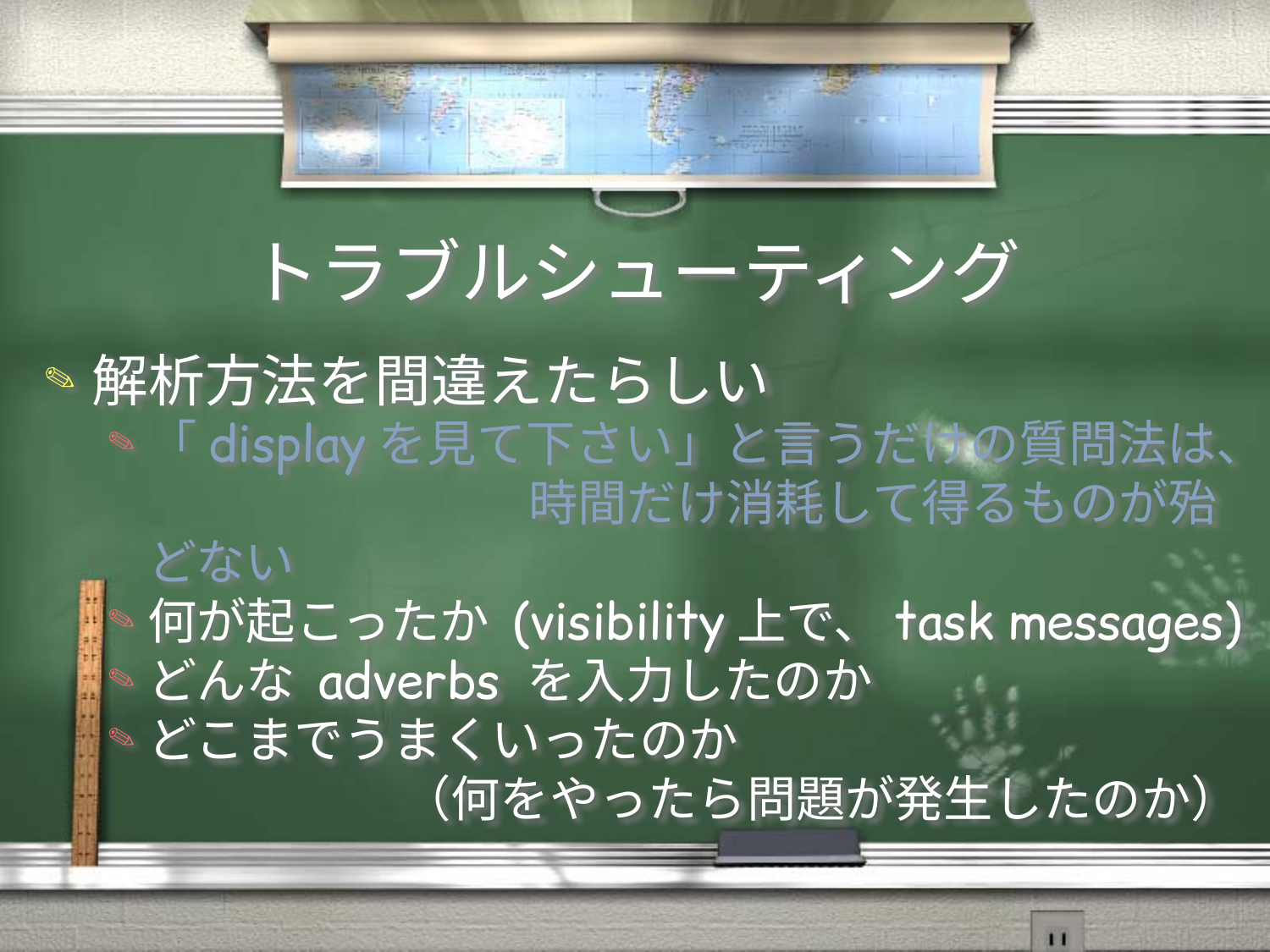

# トラブルシューティング
解析方法を間違えたらしい
「displayを見て下さい」と言うだけの質問法は、			時間だけ消耗して得るものが殆どない
何が起こったか (visibility上で、task messages)
どんな adverbs を入力したのか
どこまでうまくいったのか						（何をやったら問題が発生したのか）